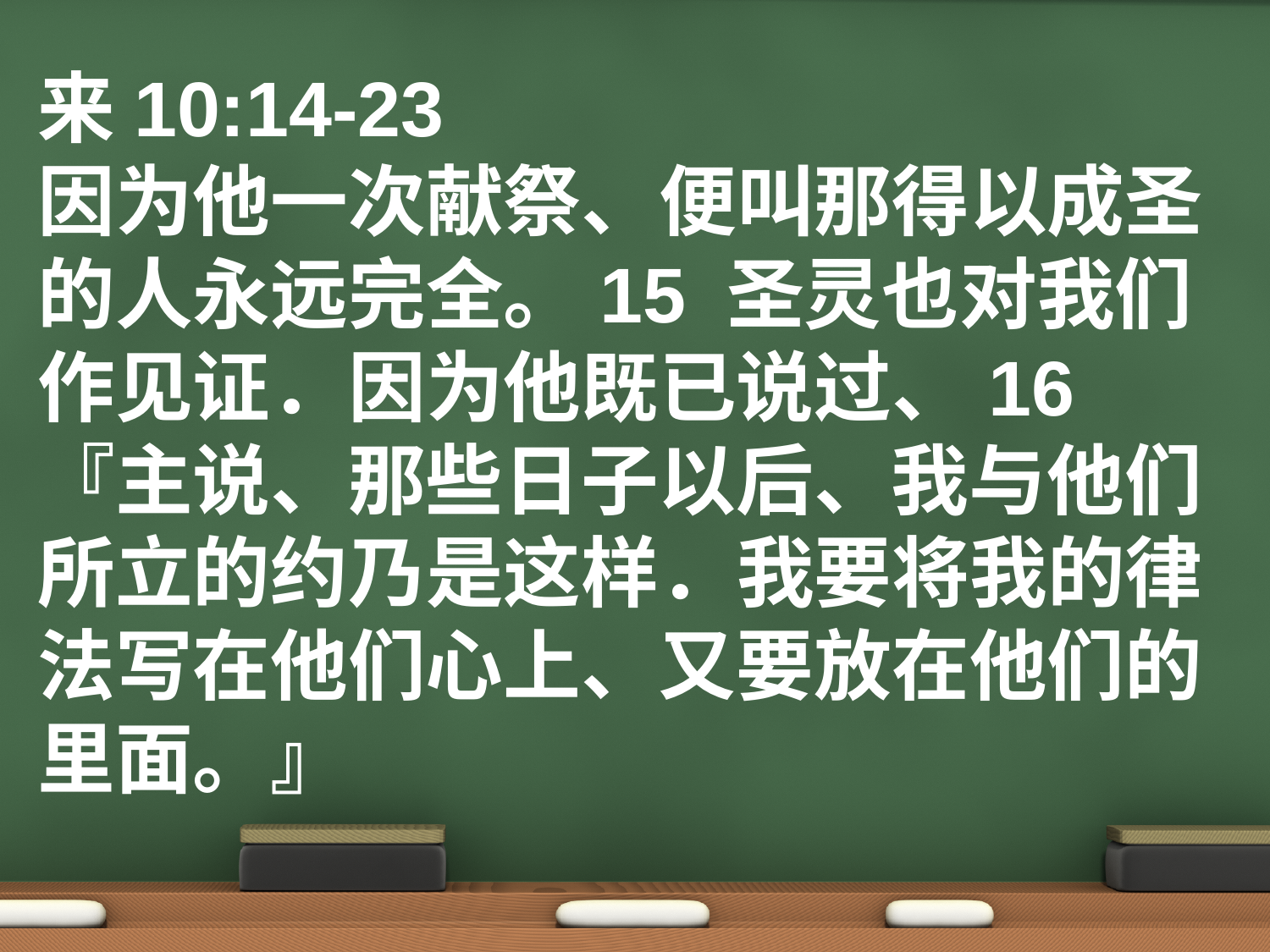

来10:14-23
因为他一次献祭、便叫那得以成圣的人永远完全。15 圣灵也对我们作见证．因为他既已说过、16 『主说、那些日子以后、我与他们所立的约乃是这样．我要将我的律法写在他们心上、又要放在他们的里面。』